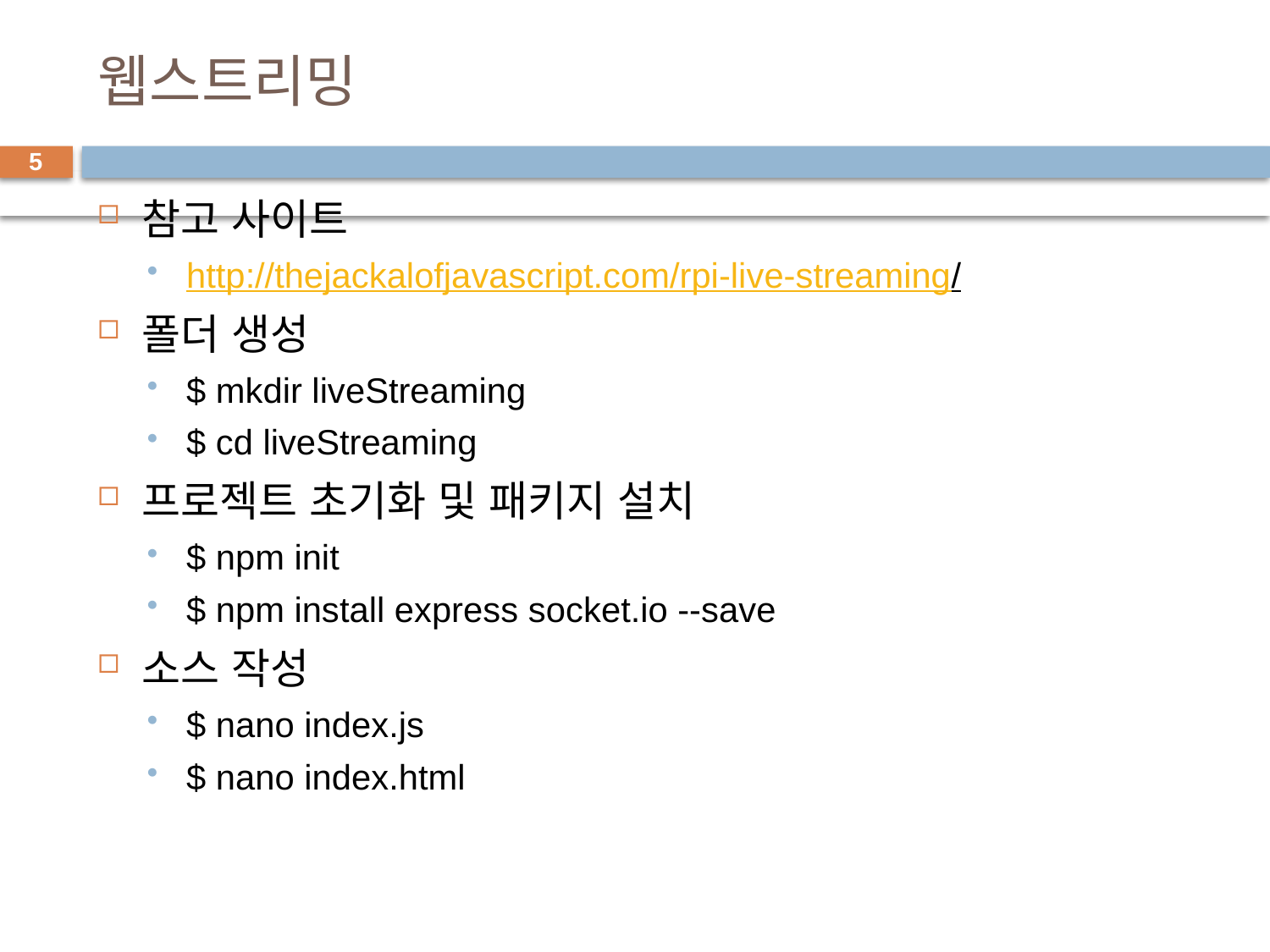

# 웹스트리밍
5
참고 사이트
http://thejackalofjavascript.com/rpi-live-streaming/
폴더 생성
$ mkdir liveStreaming
$ cd liveStreaming
프로젝트 초기화 및 패키지 설치
$ npm init
$ npm install express socket.io --save
소스 작성
$ nano index.js
$ nano index.html